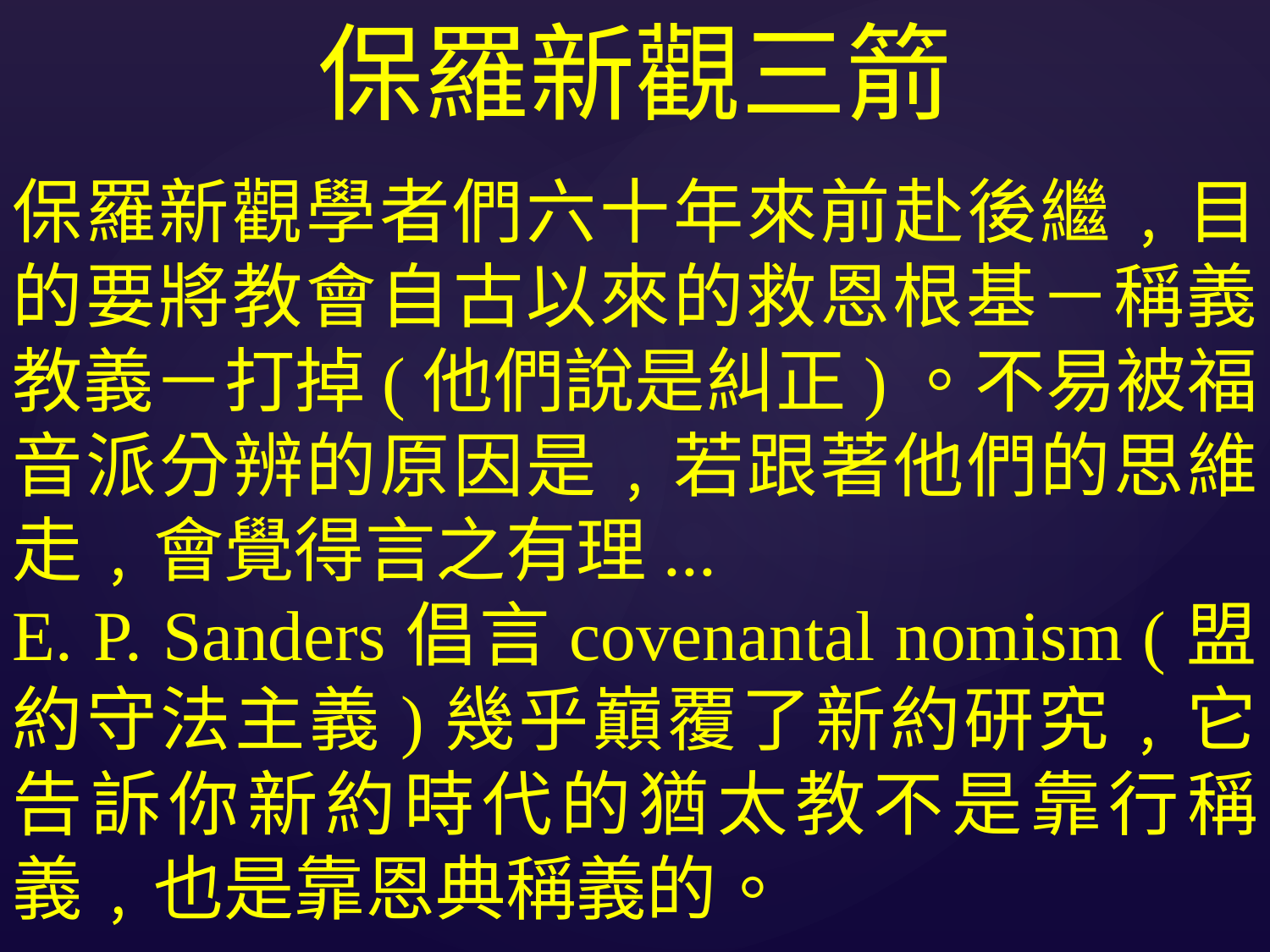

保羅新觀三箭

保羅新觀學者們六十年來前赴後繼﹐目的要將教會自古以來的救恩根基－稱義教義－打掉(他們說是糾正)。不易被福音派分辨的原因是﹐若跟著他們的思維走﹐會覺得言之有理...
E. P. Sanders倡言covenantal nomism (盟約守法主義)幾乎巔覆了新約研究﹐它告訴你新約時代的猶太教不是靠行稱義﹐也是靠恩典稱義的。